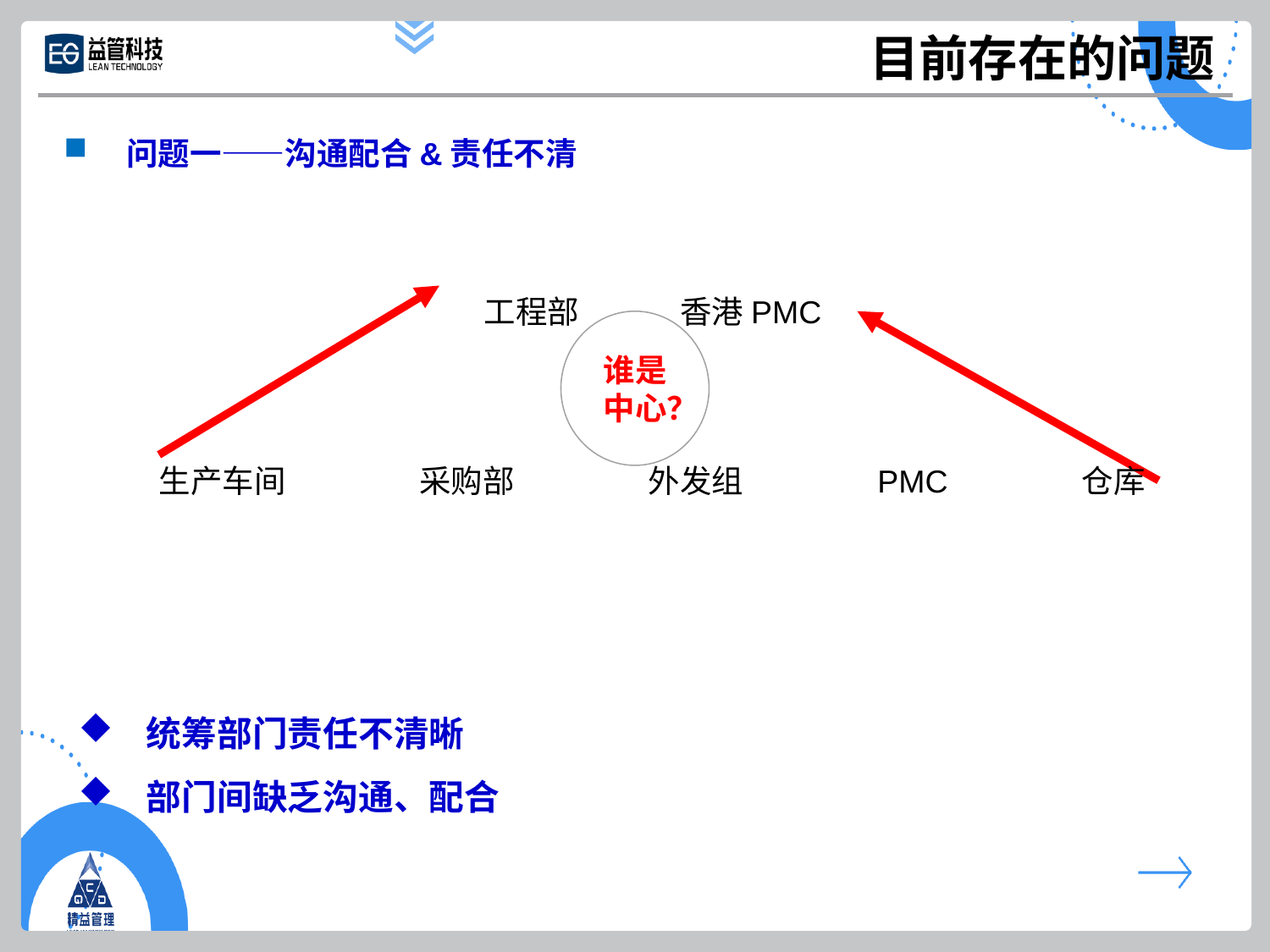

目前存在的问题
 问题一——沟通配合&责任不清
工程部
香港PMC
谁是中心？
生产车间
采购部
外发组
PMC
仓库
   统筹部门责任不清晰
   部门间缺乏沟通、配合